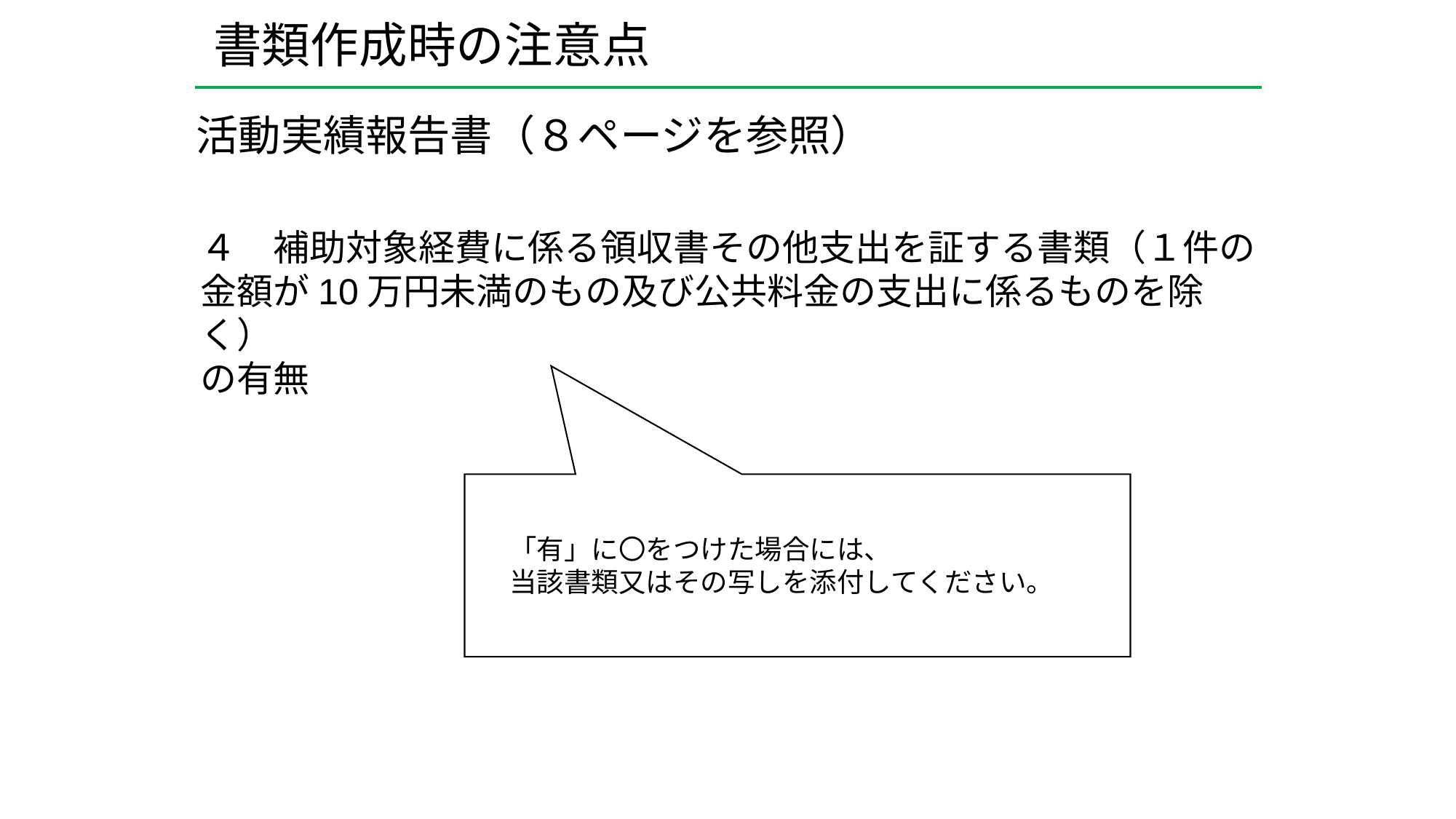

書類作成時の注意点
活動実績報告書（８ページを参照）
４　補助対象経費に係る領収書その他支出を証する書類（１件の金額が10万円未満のもの及び公共料金の支出に係るものを除く）
の有無

「有」に〇をつけた場合には、
当該書類又はその写しを添付してください。